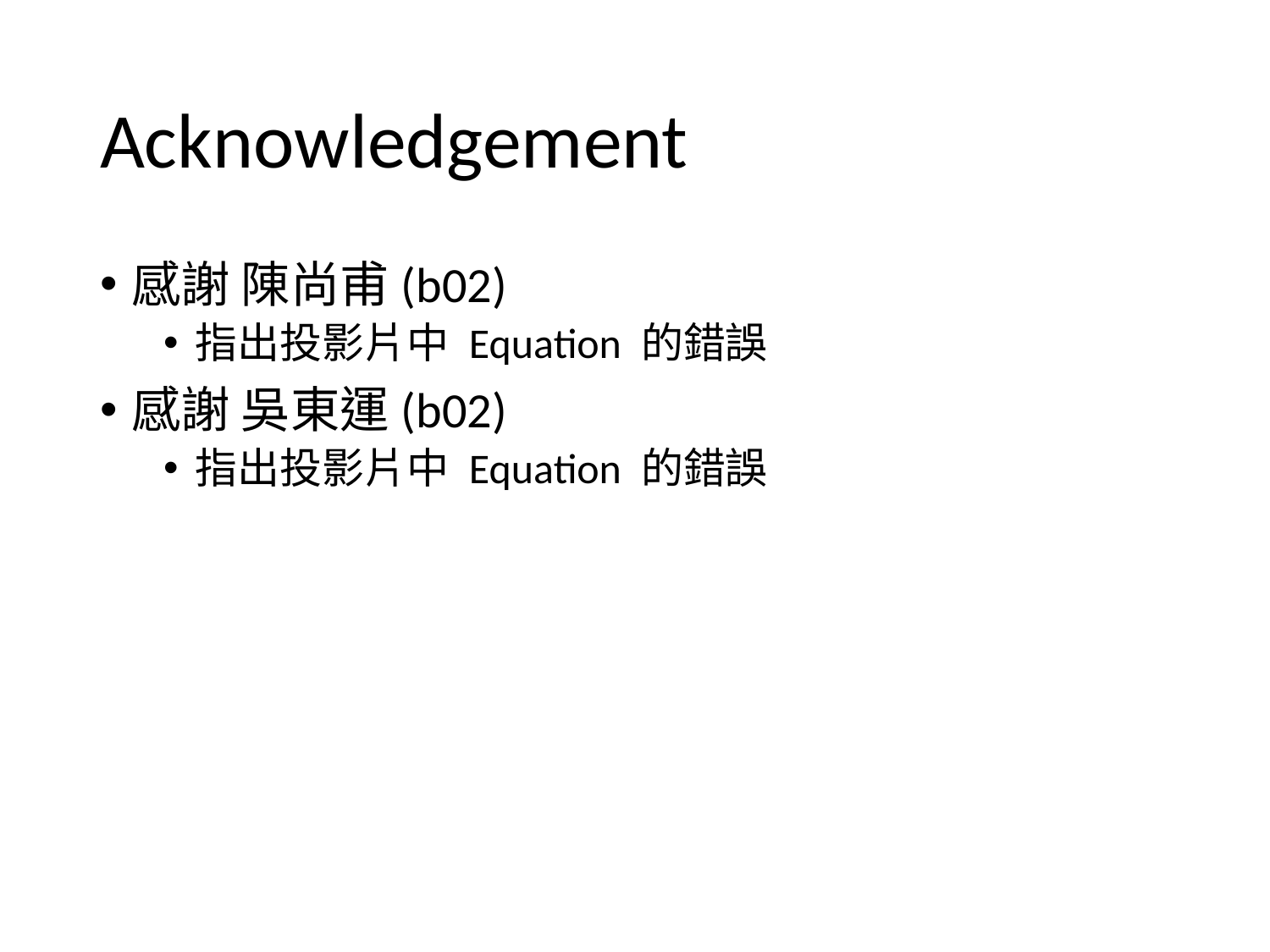

# Acknowledgement
感謝 陳尚甫(b02)
指出投影片中 Equation 的錯誤
感謝 吳東運(b02)
指出投影片中 Equation 的錯誤